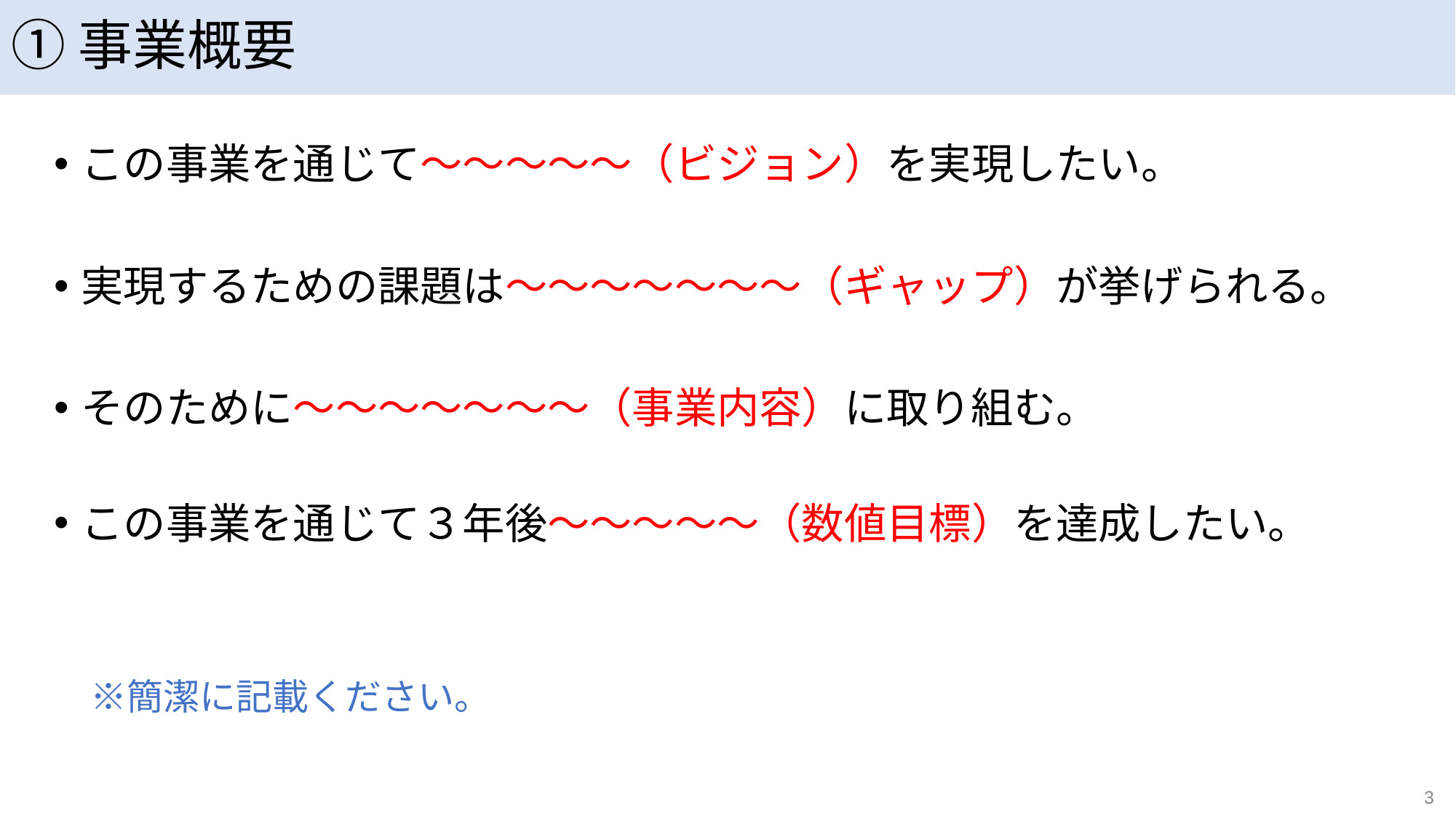

# ①事業概要
この事業を通じて～～～～～（ビジョン）を実現したい。

実現するための課題は～～～～～～～（ギャップ）が挙げられる。

そのために～～～～～～～（事業内容）に取り組む。

この事業を通じて３年後～～～～～（数値目標）を達成したい。

　※簡潔に記載ください。

3